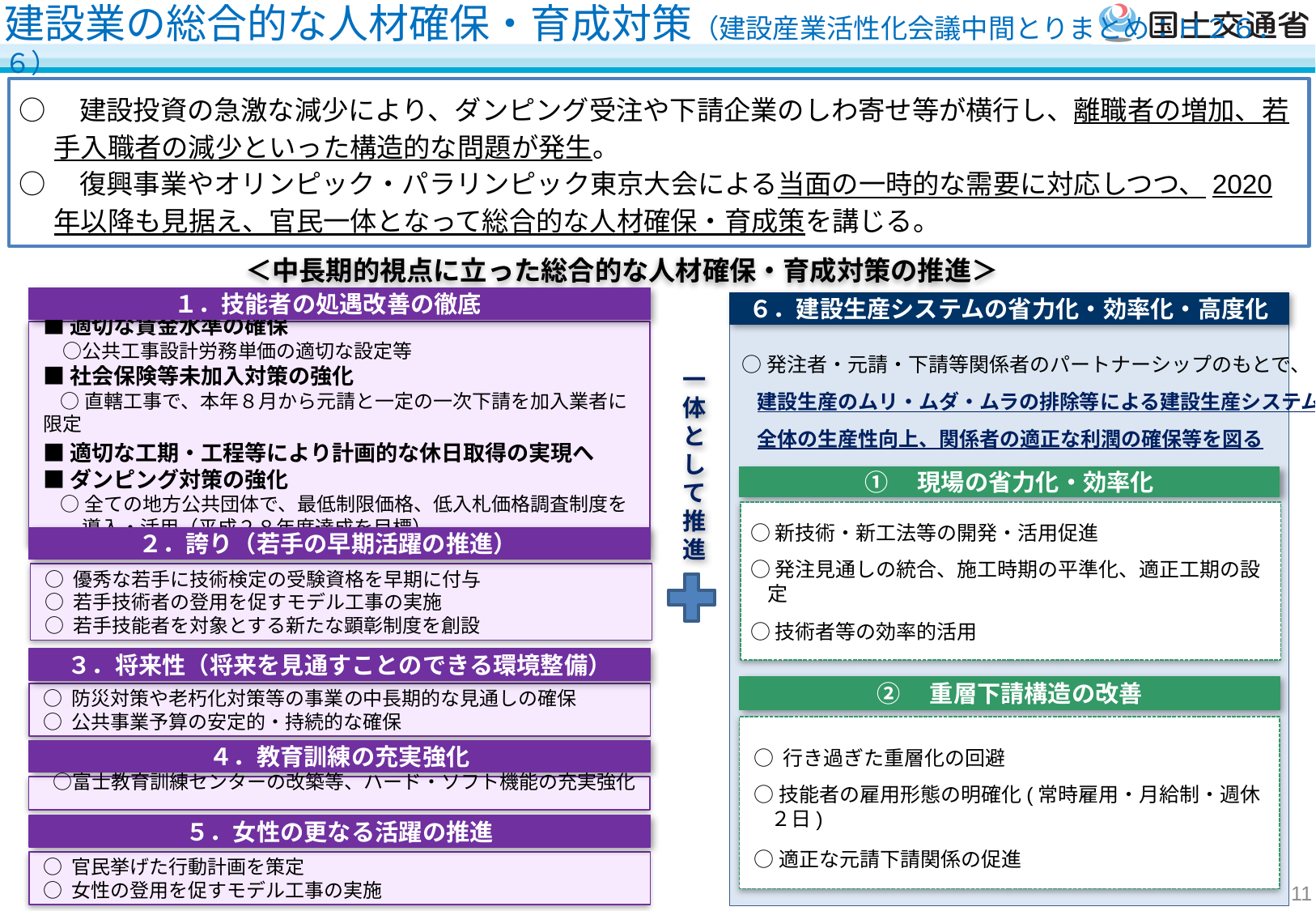

建設業の総合的な人材確保・育成対策（建設産業活性化会議中間とりまとめ：Ｈ２６．６）

○　建設投資の急激な減少により、ダンピング受注や下請企業のしわ寄せ等が横行し、離職者の増加、若手入職者の減少といった構造的な問題が発生。
○　復興事業やオリンピック・パラリンピック東京大会による当面の一時的な需要に対応しつつ、2020年以降も見据え、官民一体となって総合的な人材確保・育成策を講じる。
＜中長期的視点に立った総合的な人材確保・育成対策の推進＞
１．技能者の処遇改善の徹底
６．建設生産システムの省力化・効率化・高度化
○発注者・元請・下請等関係者のパートナーシップのもとで、
建設生産のムリ・ムダ・ムラの排除等による建設生産システム
全体の生産性向上、関係者の適正な利潤の確保等を図る

■適切な賃金水準の確保
　○公共工事設計労務単価の適切な設定等
■社会保険等未加入対策の強化
　○ 直轄工事で、本年８月から元請と一定の一次下請を加入業者に限定

■適切な工期・工程等により計画的な休日取得の実現へ
■ダンピング対策の強化
　○ 全ての地方公共団体で、最低制限価格、低入札価格調査制度を
　　導入・活用（平成２８年度達成を目標）

一体として推進
①　現場の省力化・効率化
○新技術・新工法等の開発・活用促進

○発注見通しの統合、施工時期の平準化、適正工期の設定

○技術者等の効率的活用
２．誇り（若手の早期活躍の推進）
○ 優秀な若手に技術検定の受験資格を早期に付与
○ 若手技術者の登用を促すモデル工事の実施
○ 若手技能者を対象とする新たな顕彰制度を創設

３．将来性（将来を見通すことのできる環境整備）
②　重層下請構造の改善
○ 防災対策や老朽化対策等の事業の中長期的な見通しの確保
○ 公共事業予算の安定的・持続的な確保
○ 行き過ぎた重層化の回避

○技能者の雇用形態の明確化(常時雇用・月給制・週休２日)

○適正な元請下請関係の促進
４．教育訓練の充実強化
　○富士教育訓練センターの改築等、ハード・ソフト機能の充実強化
５．女性の更なる活躍の推進
○ 官民挙げた行動計画を策定
○ 女性の登用を促すモデル工事の実施
11